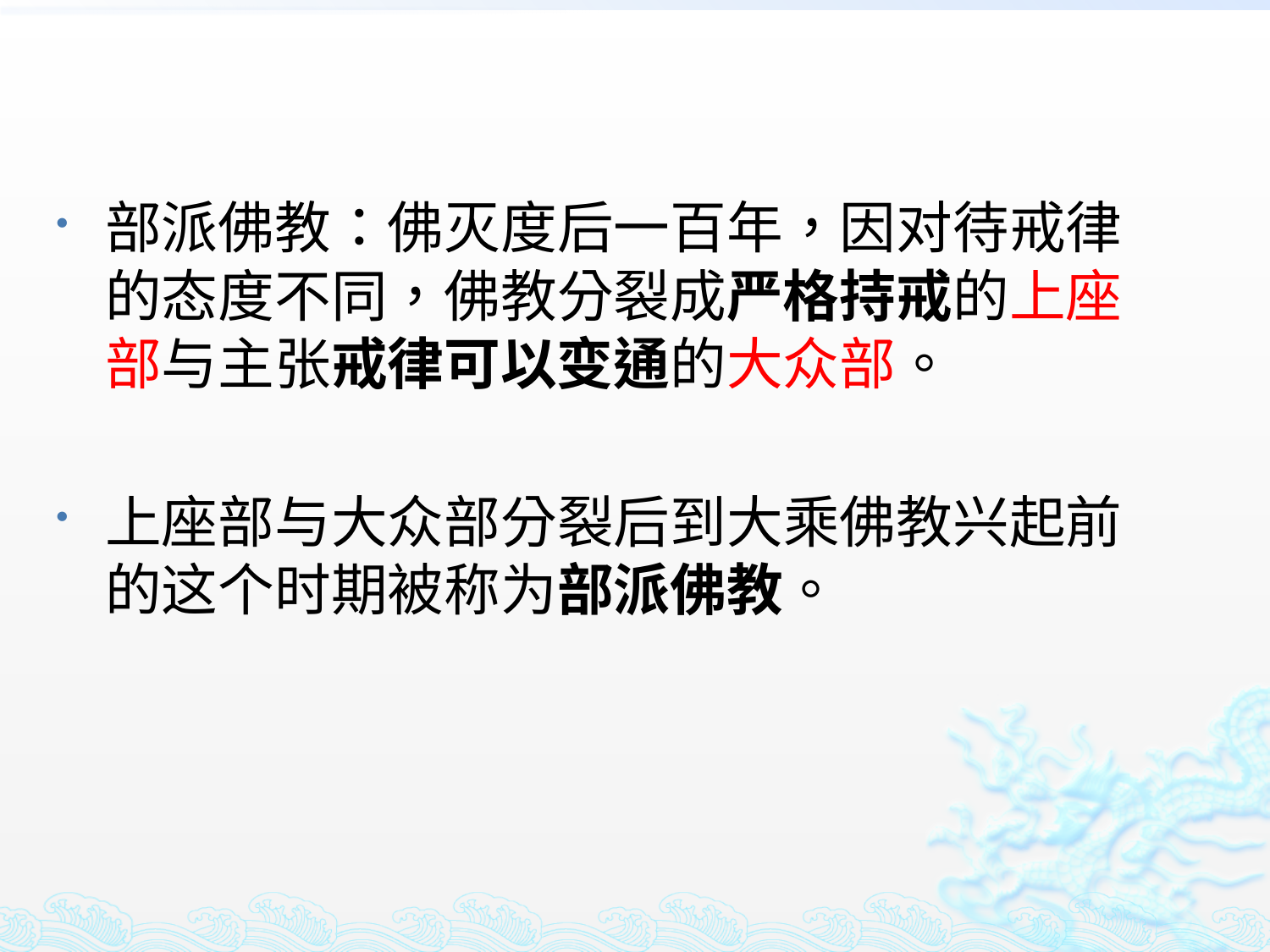

部派佛教：佛灭度后一百年，因对待戒律的态度不同，佛教分裂成严格持戒的上座部与主张戒律可以变通的大众部。

上座部与大众部分裂后到大乘佛教兴起前的这个时期被称为部派佛教。